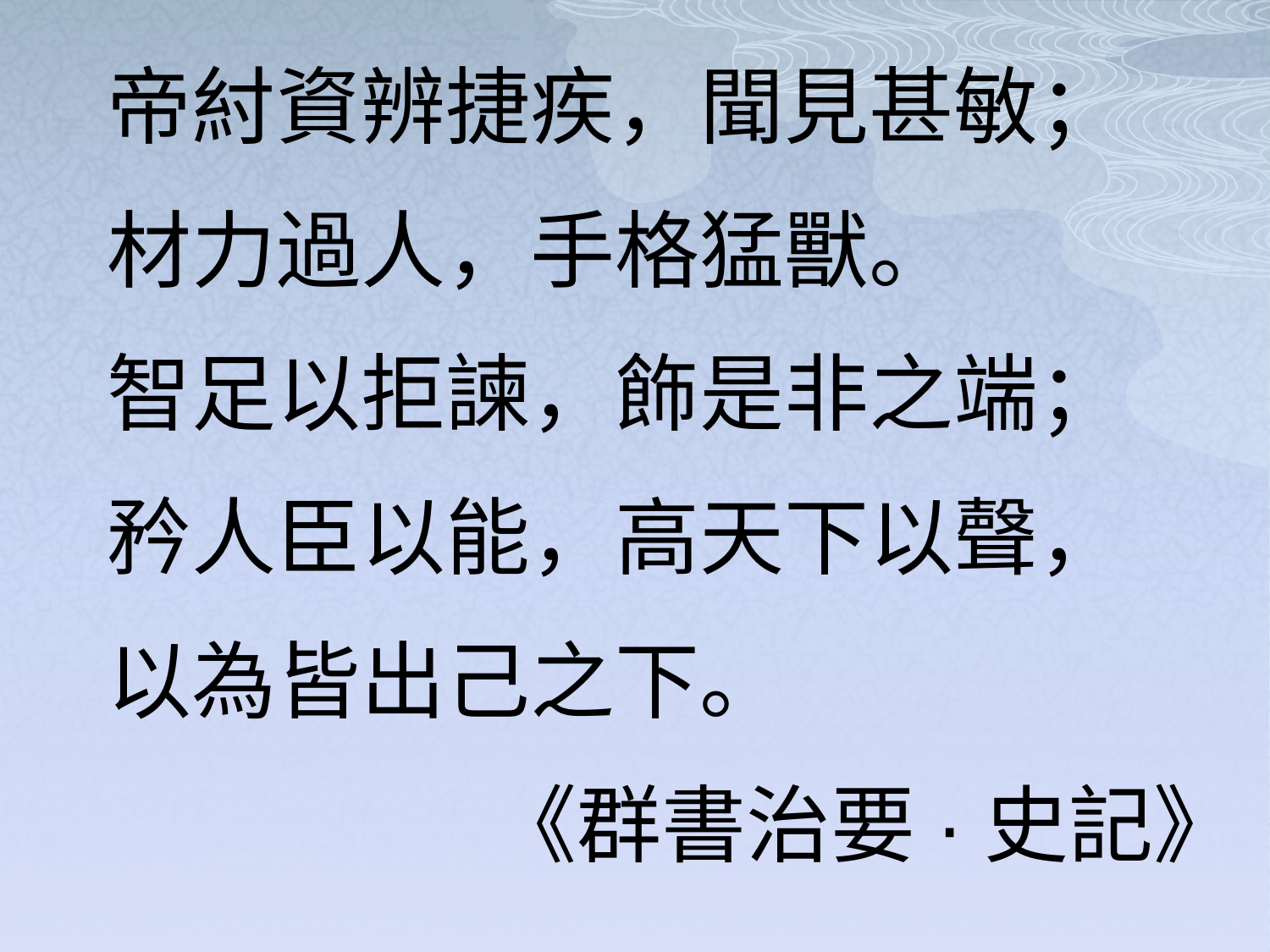

帝紂資辨捷疾，聞見甚敏；
材力過人，手格猛獸。
智足以拒諫，飾是非之端；
矜人臣以能，高天下以聲，
以為皆出己之下。
《群書治要·史記》